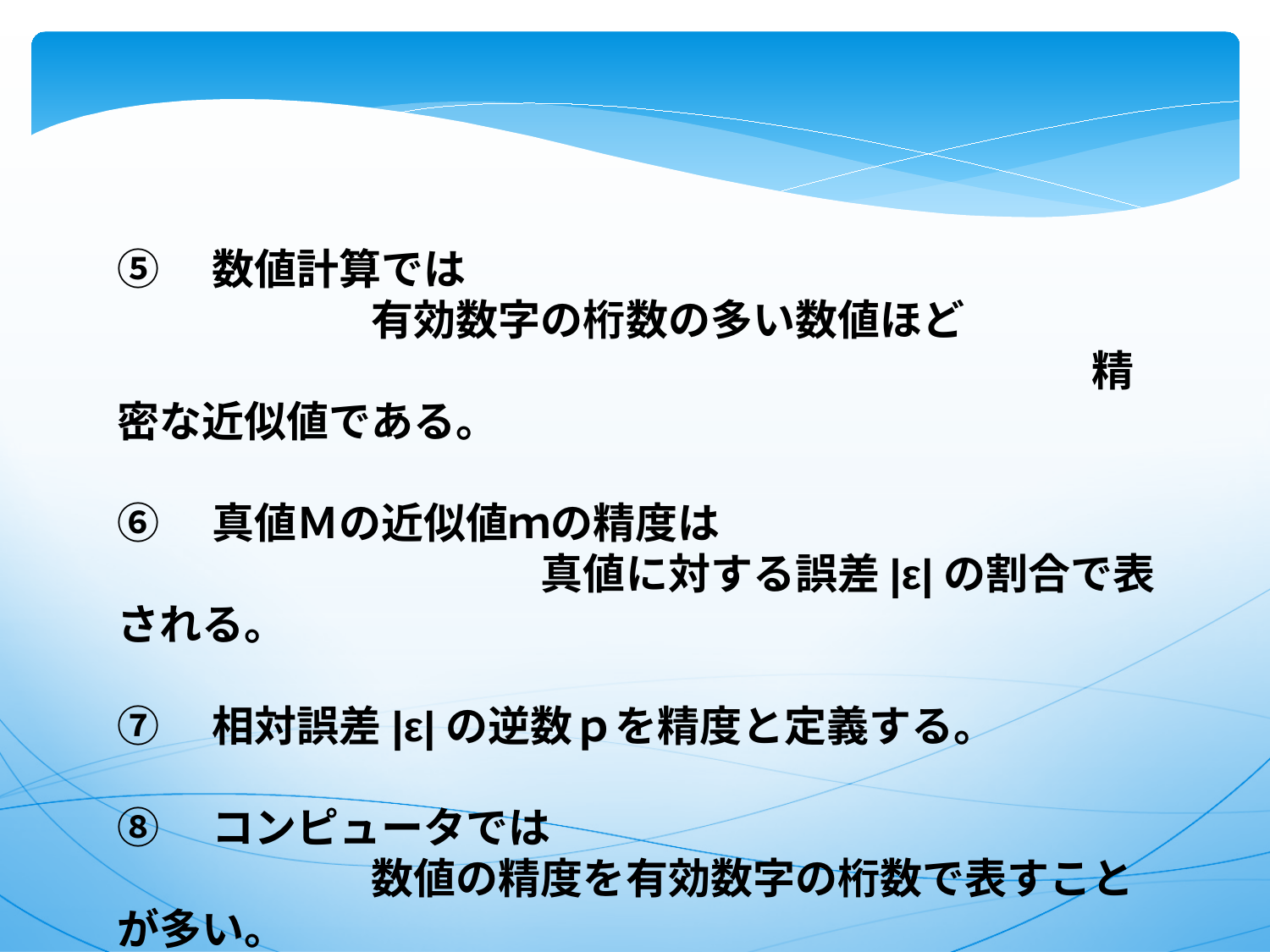

⑤　数値計算では
　　　　　　有効数字の桁数の多い数値ほど
　　　　　　　　　　　　　　　　　　　　　　　精密な近似値である。

⑥　真値Ｍの近似値ｍの精度は
　　　　　　　　　　真値に対する誤差|ε|の割合で表される。

⑦　相対誤差|ε|の逆数ｐを精度と定義する。

⑧　コンピュータでは
　　　　　　数値の精度を有効数字の桁数で表すことが多い。